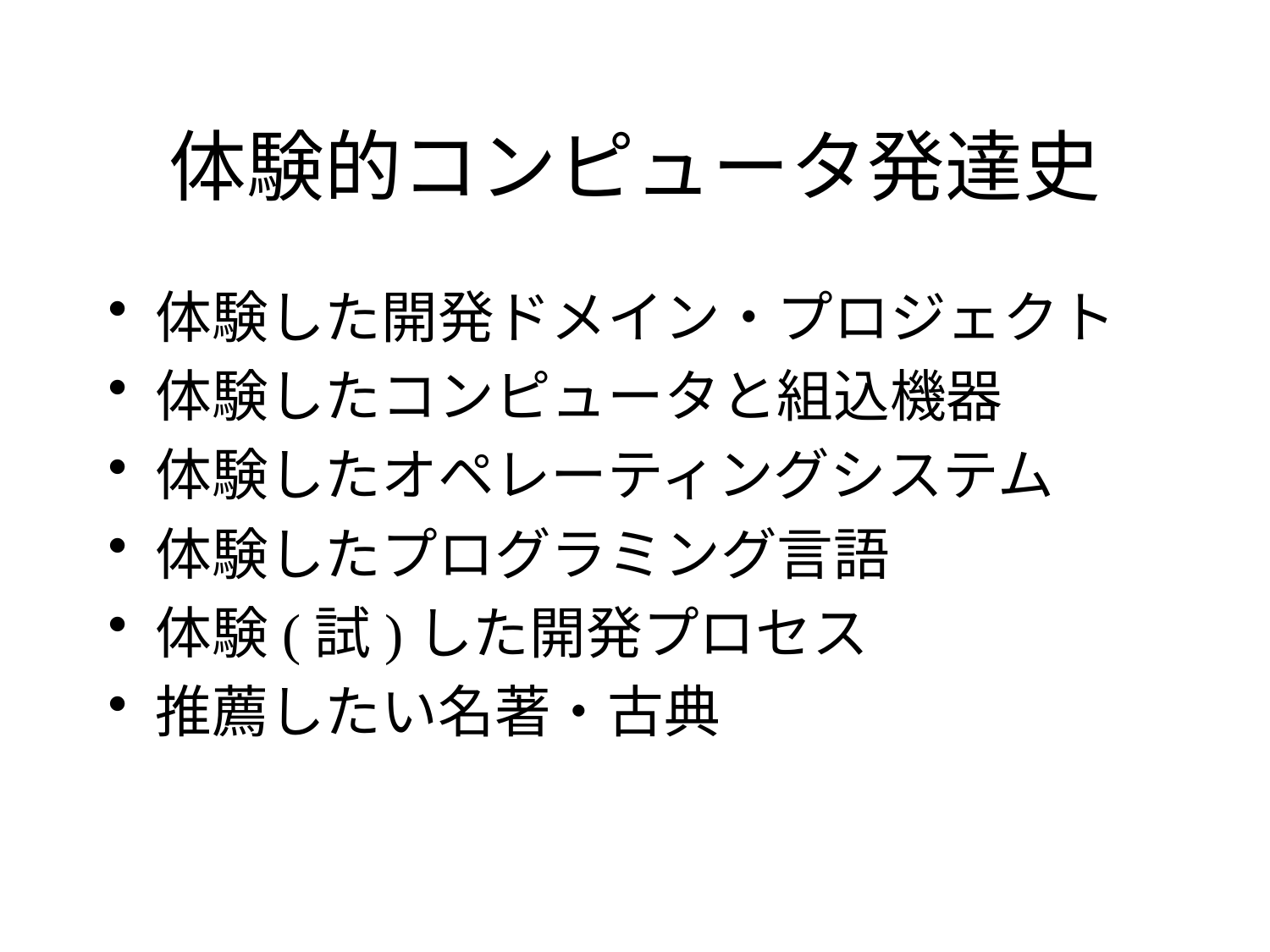

# 体験的コンピュータ発達史
体験した開発ドメイン・プロジェクト
体験したコンピュータと組込機器
体験したオペレーティングシステム
体験したプログラミング言語
体験(試)した開発プロセス
推薦したい名著・古典